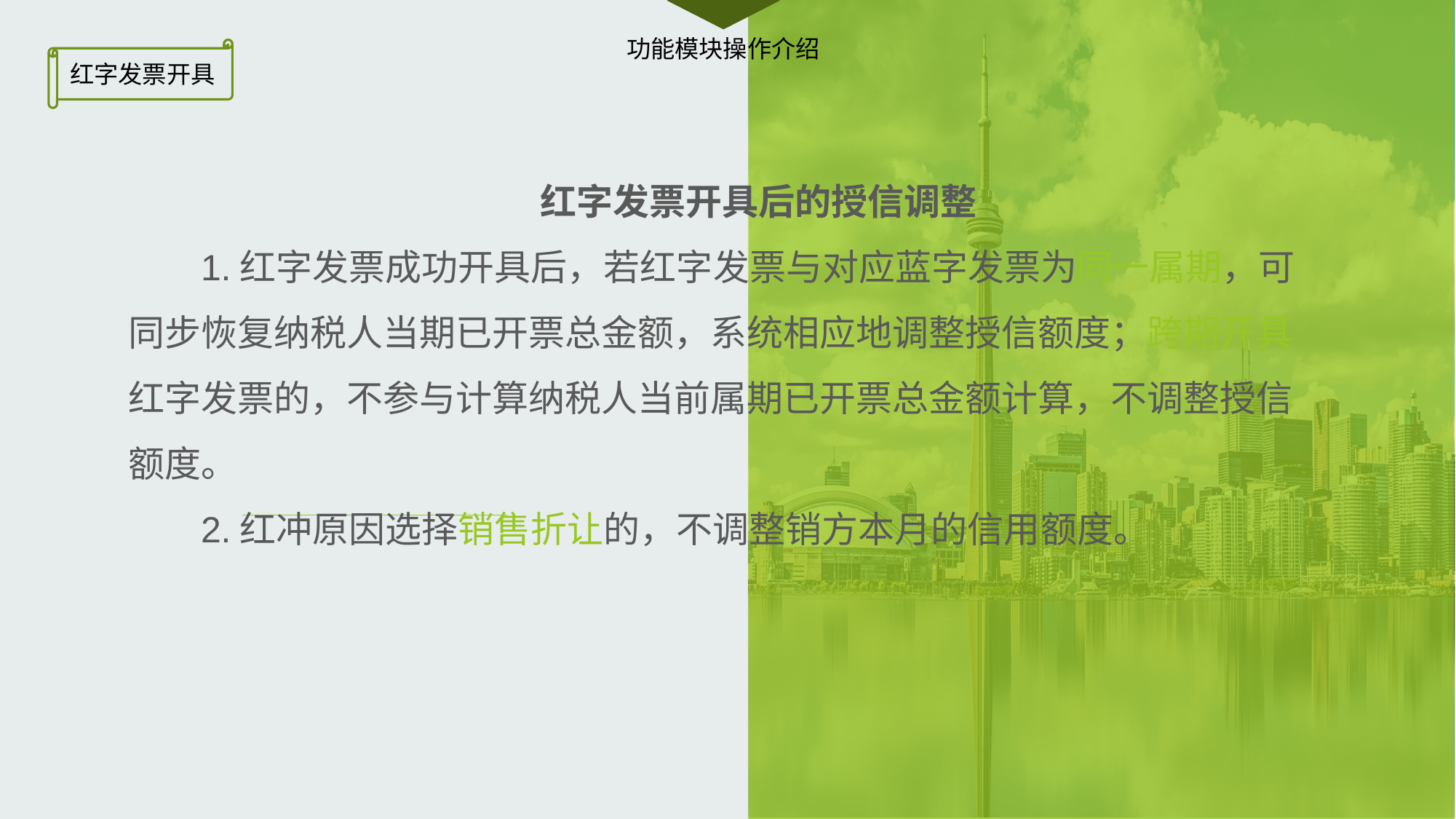

功能模块操作介绍
红字发票开具
红字发票开具后的授信调整
1.红字发票成功开具后，若红字发票与对应蓝字发票为同一属期，可同步恢复纳税人当期已开票总金额，系统相应地调整授信额度；跨期开具红字发票的，不参与计算纳税人当前属期已开票总金额计算，不调整授信额度。
2.红冲原因选择销售折让的，不调整销方本月的信用额度。